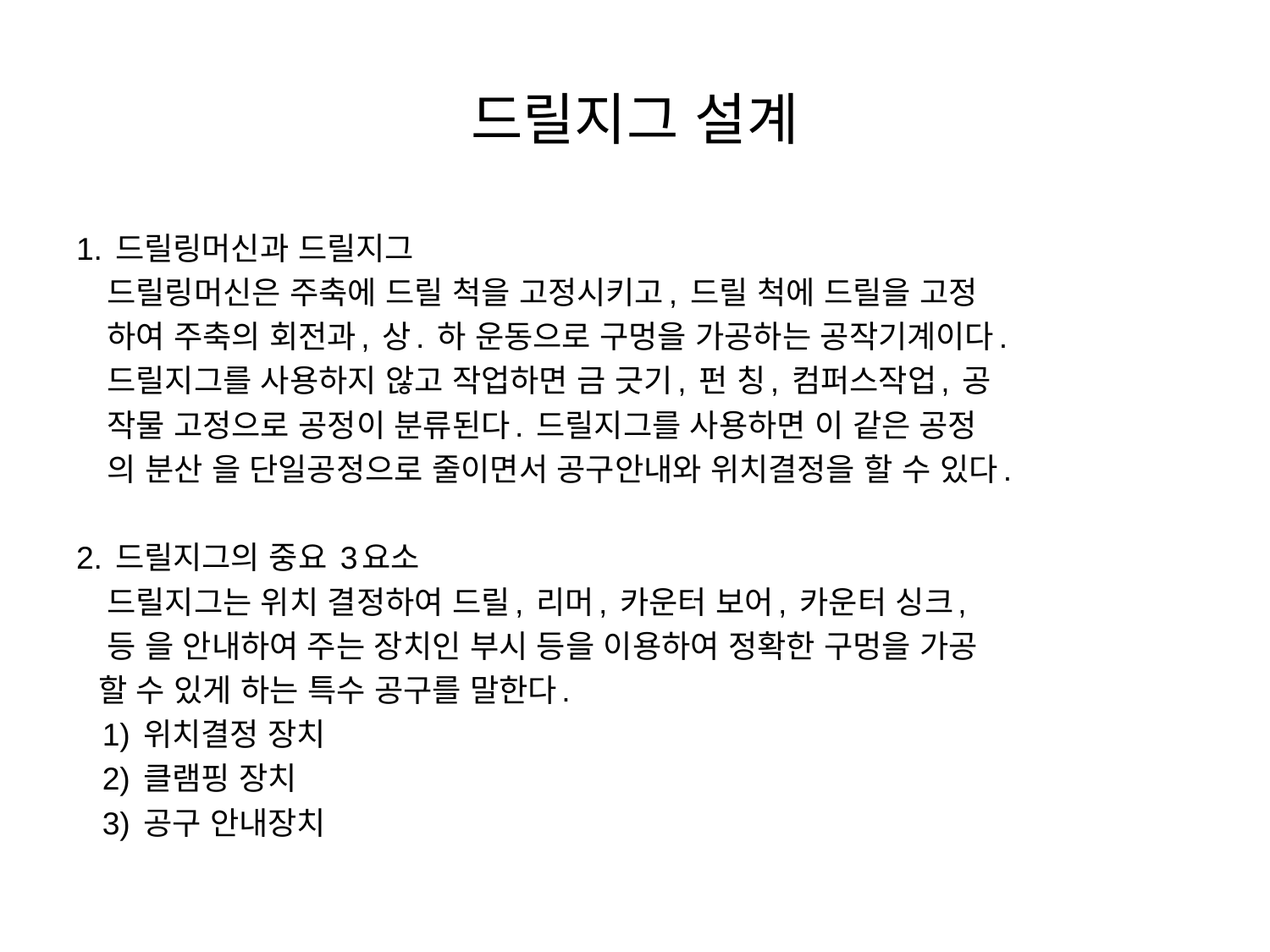

# 드릴지그 설계
1. 드릴링머신과 드릴지그
   드릴링머신은 주축에 드릴 척을 고정시키고, 드릴 척에 드릴을 고정
   하여 주축의 회전과, 상. 하 운동으로 구멍을 가공하는 공작기계이다.
   드릴지그를 사용하지 않고 작업하면 금 긋기, 펀 칭, 컴퍼스작업, 공
   작물 고정으로 공정이 분류된다. 드릴지그를 사용하면 이 같은 공정
   의 분산 을 단일공정으로 줄이면서 공구안내와 위치결정을 할 수 있다.

2. 드릴지그의 중요 3요소
   드릴지그는 위치 결정하여 드릴, 리머, 카운터 보어, 카운터 싱크,
   등 을 안내하여 주는 장치인 부시 등을 이용하여 정확한 구멍을 가공
  할 수 있게 하는 특수 공구를 말한다.
   1) 위치결정 장치
   2) 클램핑 장치
   3) 공구 안내장치